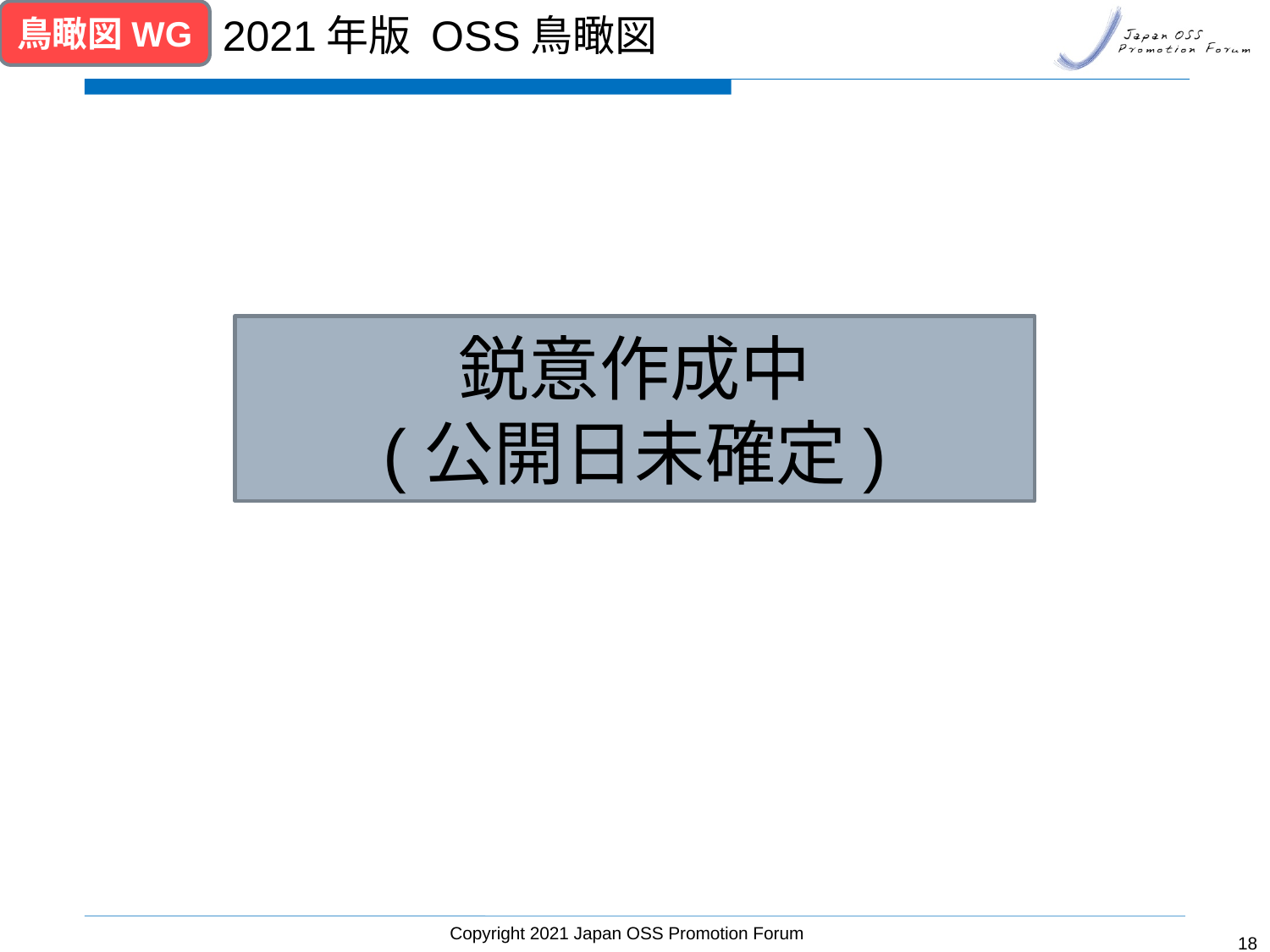

鳥瞰図WG
2021年版 OSS鳥瞰図
鋭意作成中
(公開日未確定)
Copyright 2021 Japan OSS Promotion Forum
18